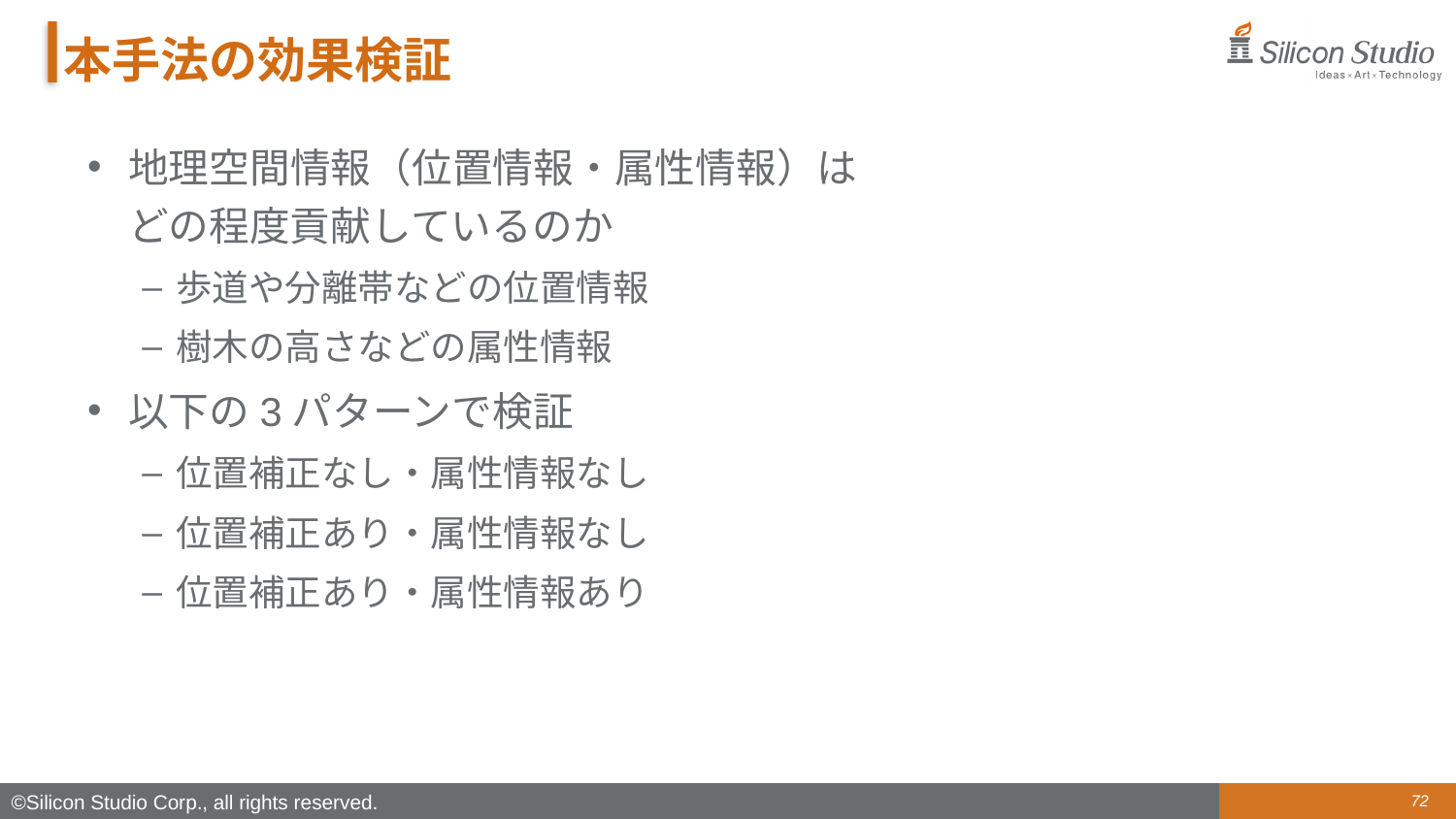

# 本手法の効果検証
地理空間情報（位置情報・属性情報）は
どの程度貢献しているのか
歩道や分離帯などの位置情報
樹木の高さなどの属性情報
以下の3パターンで検証
位置補正なし・属性情報なし
位置補正あり・属性情報なし
位置補正あり・属性情報あり